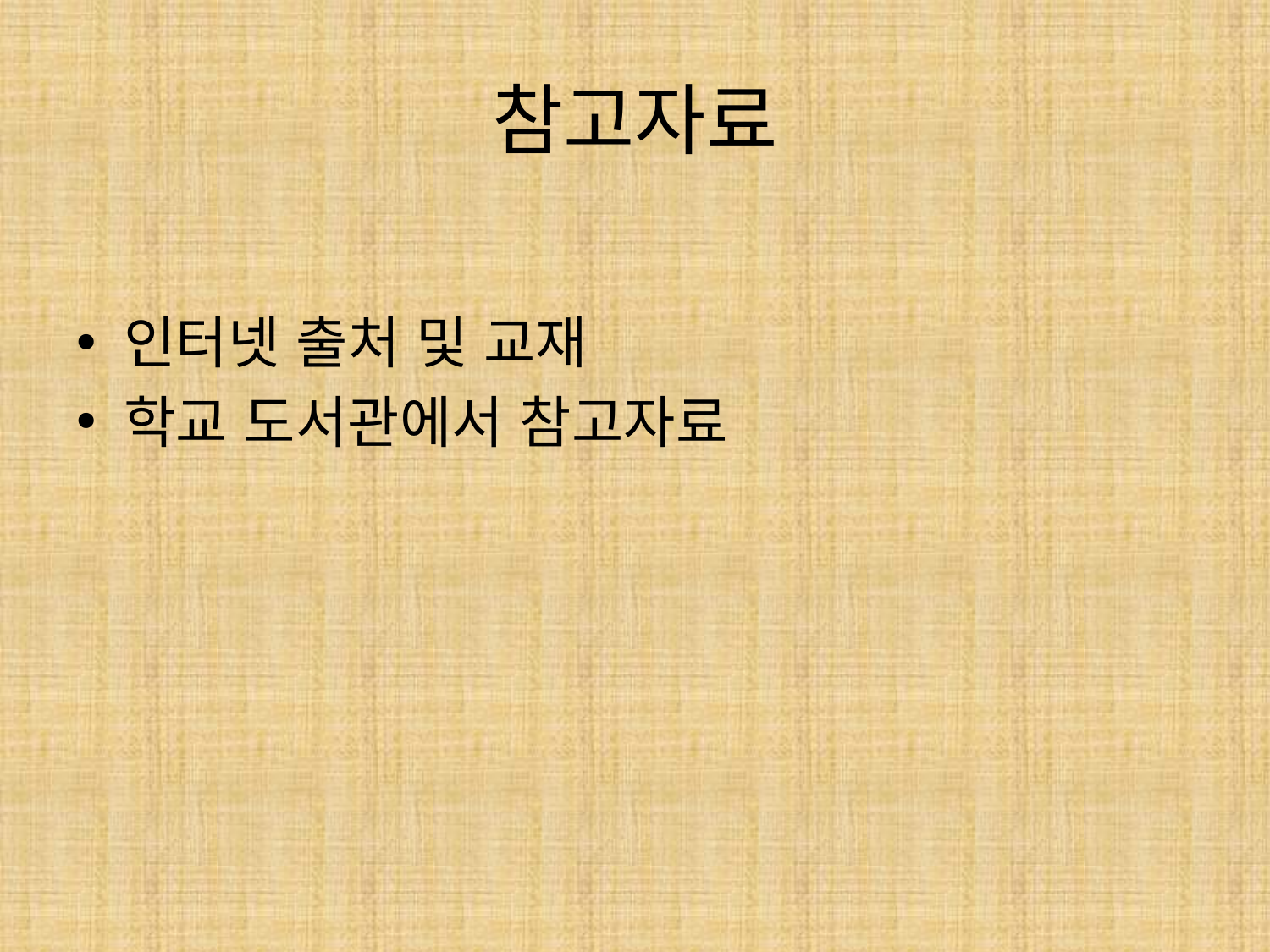

# 참고자료

인터넷 출처 및 교재
학교 도서관에서 참고자료